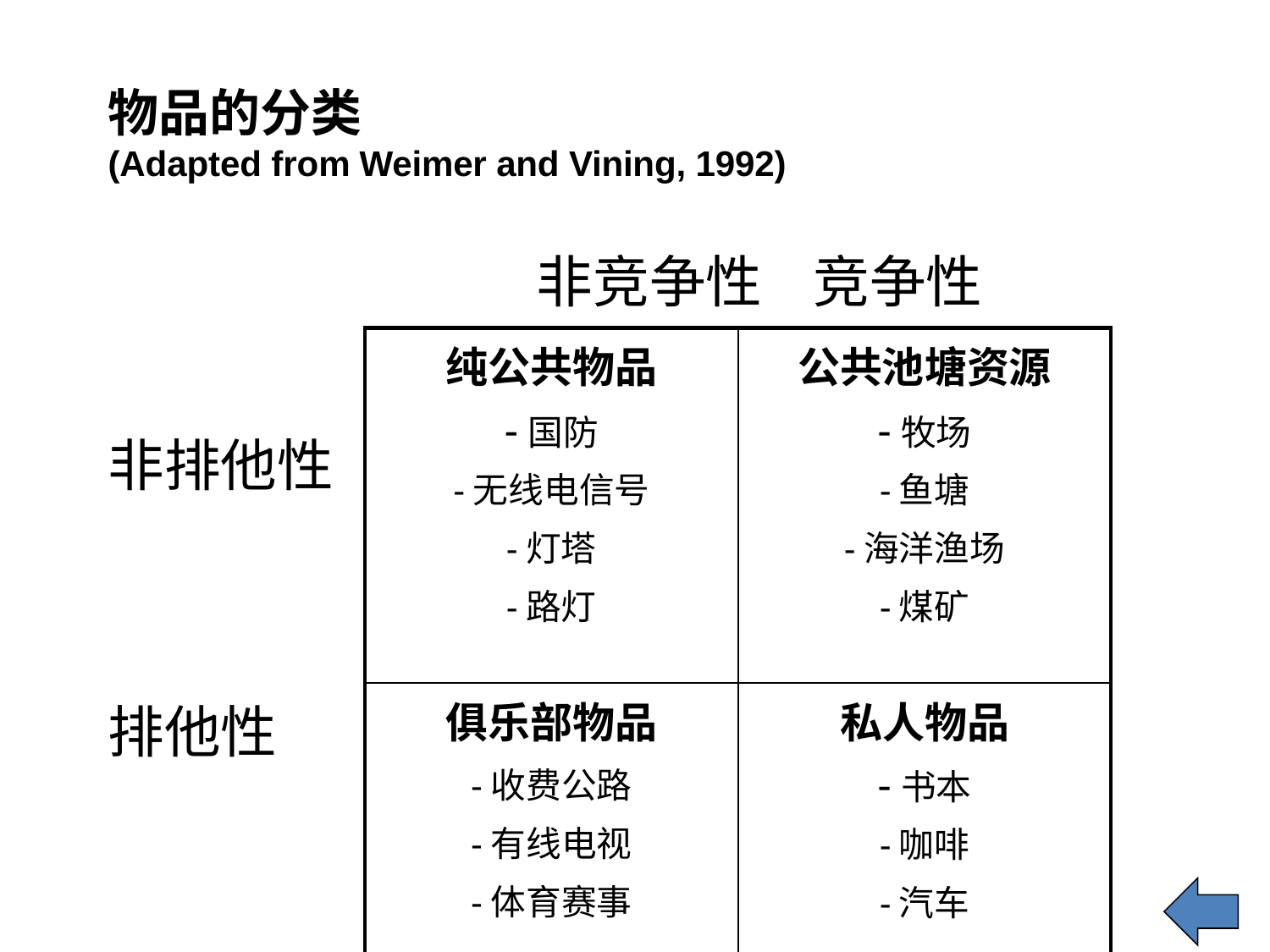

物品的分类
(Adapted from Weimer and Vining, 1992)
				非竞争性    竞争性

非排他性

排他性

| 纯公共物品 -国防 -无线电信号 -灯塔 -路灯 | 公共池塘资源 -牧场 -鱼塘 -海洋渔场 -煤矿 |
| --- | --- |
| 俱乐部物品 -收费公路 -有线电视 -体育赛事 | 私人物品 -书本 -咖啡 -汽车 |